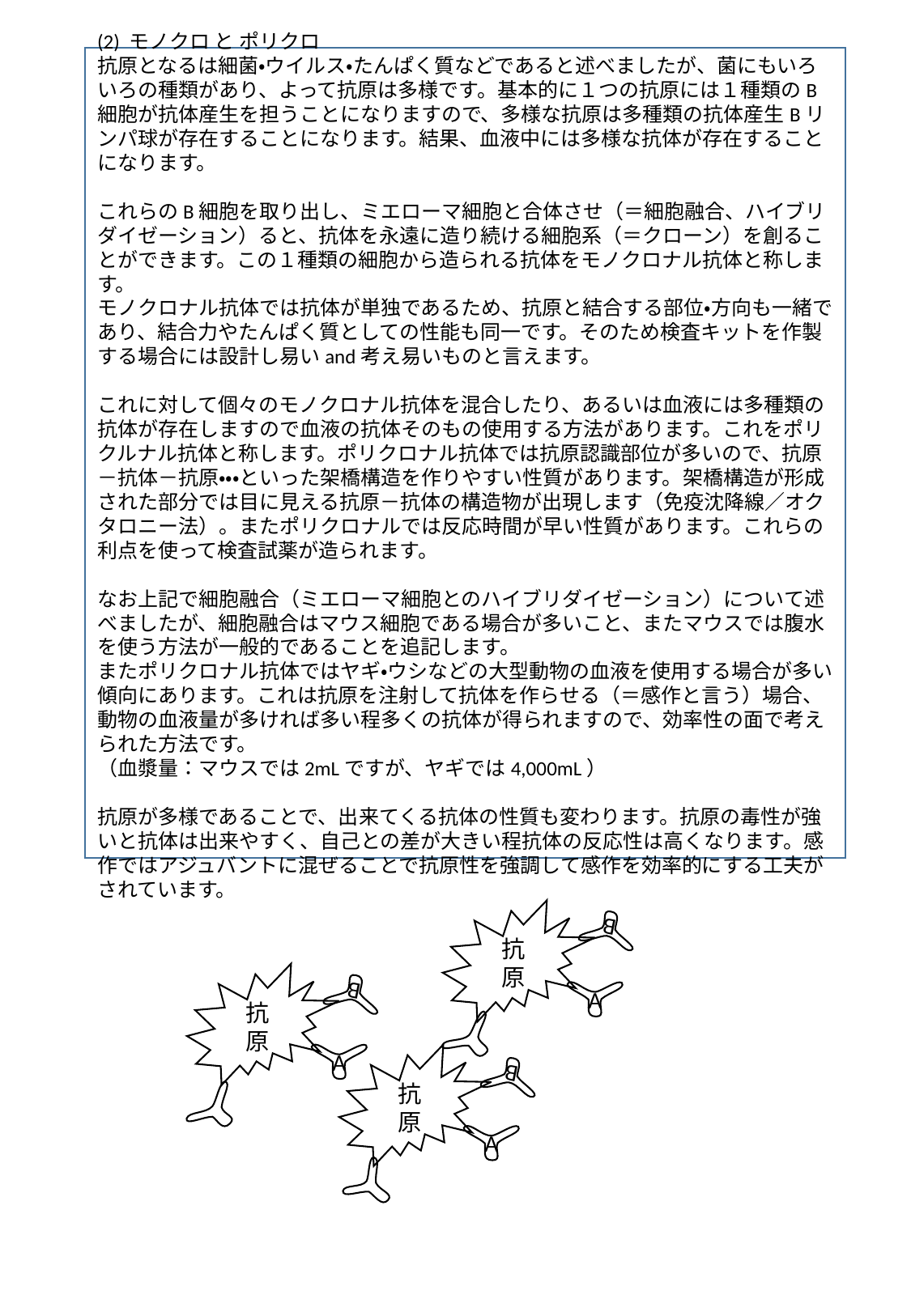

(2) モノクロ と ポリクロ
抗原となるは細菌・ウイルス・たんぱく質などであると述べましたが、菌にもいろいろの種類があり、よって抗原は多様です。基本的に１つの抗原には１種類のB細胞が抗体産生を担うことになりますので、多様な抗原は多種類の抗体産生Bリンパ球が存在することになります。結果、血液中には多様な抗体が存在することになります。

これらのB細胞を取り出し、ミエローマ細胞と合体させ（＝細胞融合、ハイブリダイゼーション）ると、抗体を永遠に造り続ける細胞系（＝クローン）を創ることができます。この１種類の細胞から造られる抗体をモノクロナル抗体と称します。
モノクロナル抗体では抗体が単独であるため、抗原と結合する部位・方向も一緒であり、結合力やたんぱく質としての性能も同一です。そのため検査キットを作製する場合には設計し易いand考え易いものと言えます。

これに対して個々のモノクロナル抗体を混合したり、あるいは血液には多種類の抗体が存在しますので血液の抗体そのもの使用する方法があります。これをポリクルナル抗体と称します。ポリクロナル抗体では抗原認識部位が多いので、抗原－抗体－抗原・・・といった架橋構造を作りやすい性質があります。架橋構造が形成された部分では目に見える抗原－抗体の構造物が出現します（免疫沈降線／オクタロニー法）。またポリクロナルでは反応時間が早い性質があります。これらの利点を使って検査試薬が造られます。

なお上記で細胞融合（ミエローマ細胞とのハイブリダイゼーション）について述べましたが、細胞融合はマウス細胞である場合が多いこと、またマウスでは腹水を使う方法が一般的であることを追記します。
またポリクロナル抗体ではヤギ・ウシなどの大型動物の血液を使用する場合が多い傾向にあります。これは抗原を注射して抗体を作らせる（＝感作と言う）場合、動物の血液量が多ければ多い程多くの抗体が得られますので、効率性の面で考えられた方法です。
（血漿量：マウスでは2mLですが、ヤギでは4,000mL）

抗原が多様であることで、出来てくる抗体の性質も変わります。抗原の毒性が強いと抗体は出来やすく、自己との差が大きい程抗体の反応性は高くなります。感作ではアジュバントに混ぜることで抗原性を強調して感作を効率的にする工夫がされています。

抗原
B
抗原
B
A

A
抗原
B

A